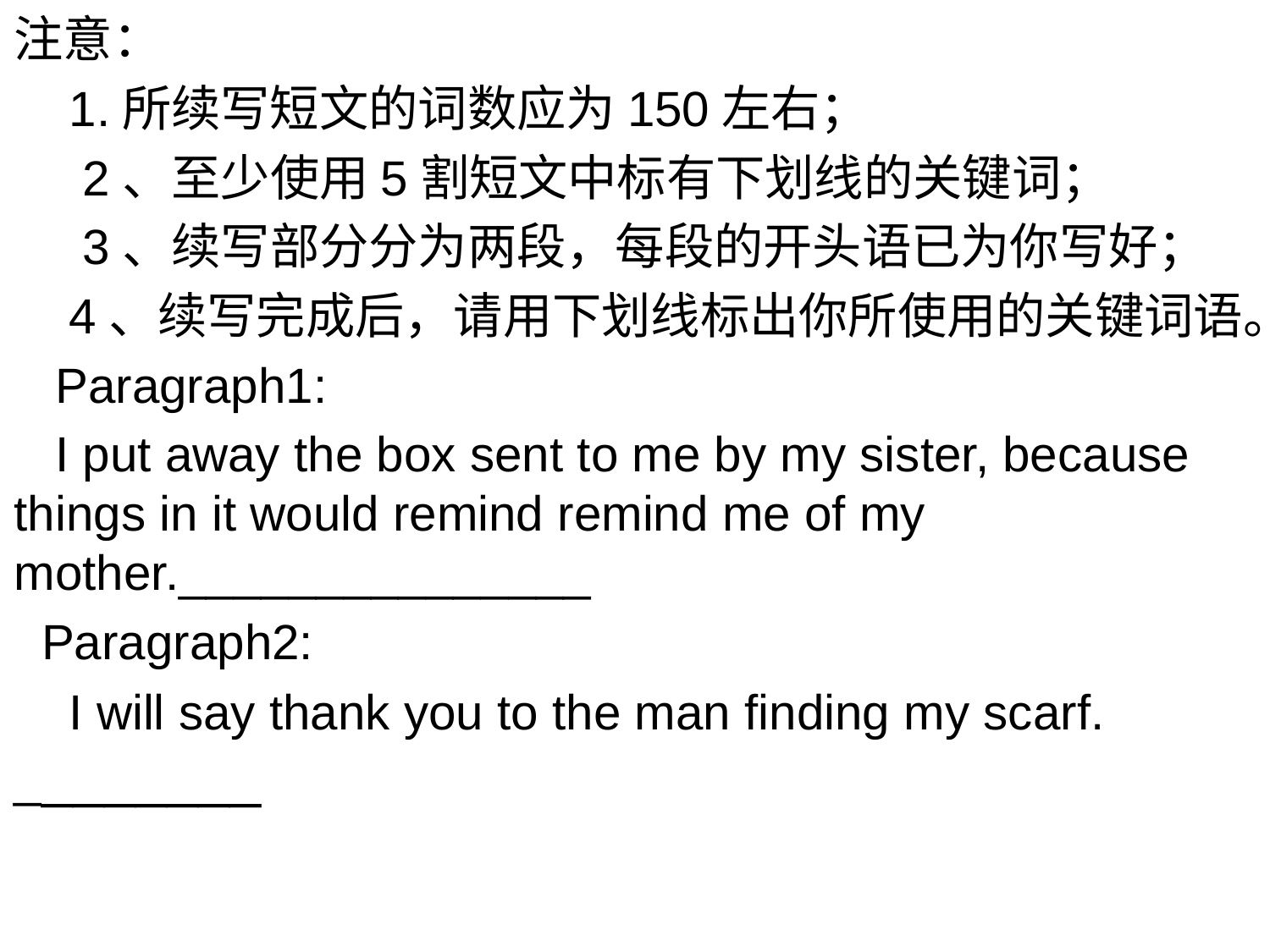

注意：
    1.所续写短文的词数应为150左右；
     2、至少使用5割短文中标有下划线的关键词；
     3、续写部分分为两段，每段的开头语已为你写好；
    4、续写完成后，请用下划线标出你所使用的关键词语。
   Paragraph1:
   I put away the box sent to me by my sister, because things in it would remind remind me of my mother._______________
  Paragraph2:
    I will say thank you to the man finding my scarf. ________